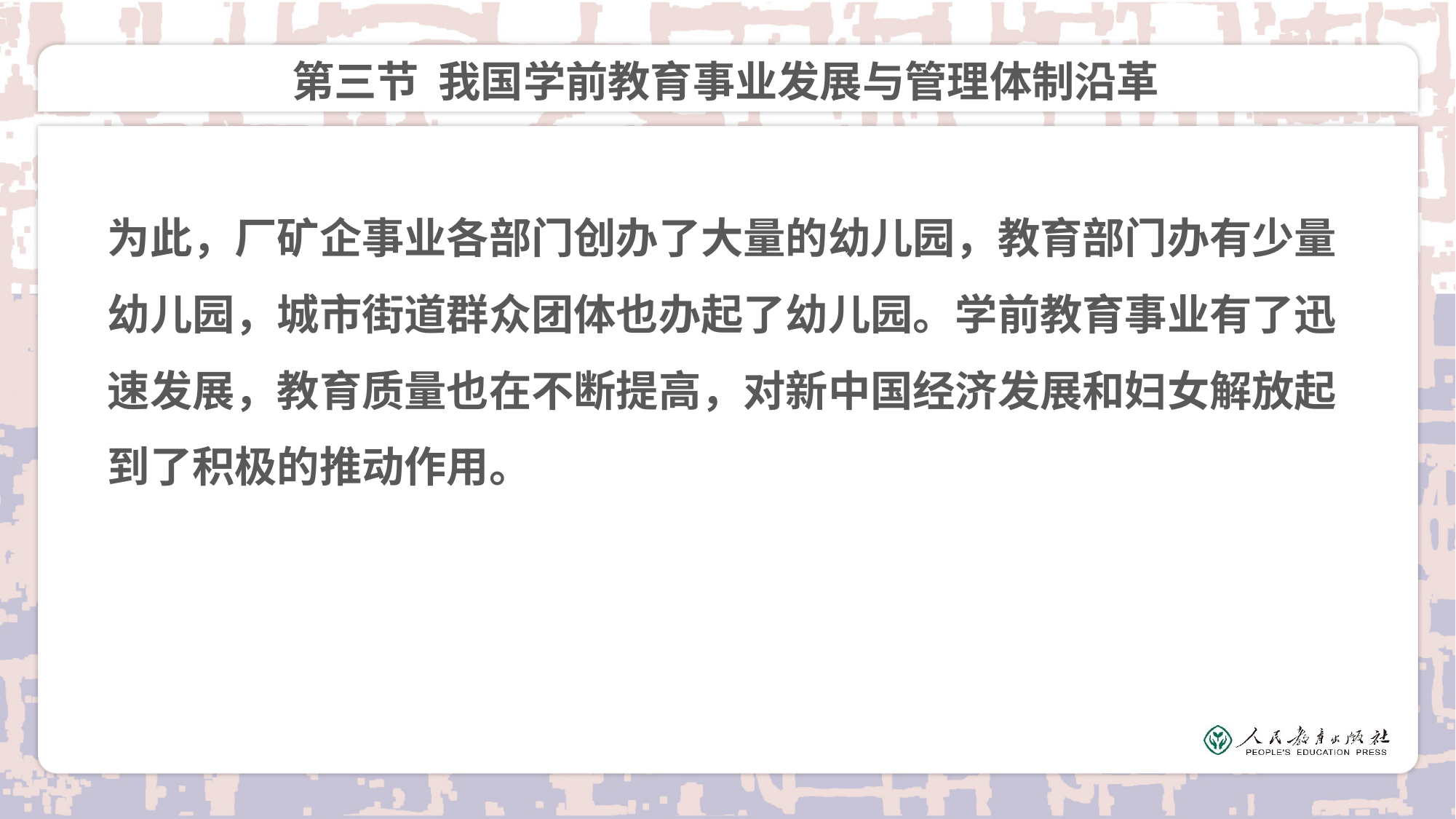

# 第三节  我国学前教育事业发展与管理体制沿革
为此，厂矿企事业各部门创办了大量的幼儿园，教育部门办有少量幼儿园，城市街道群众团体也办起了幼儿园。学前教育事业有了迅速发展，教育质量也在不断提高，对新中国经济发展和妇女解放起到了积极的推动作用。